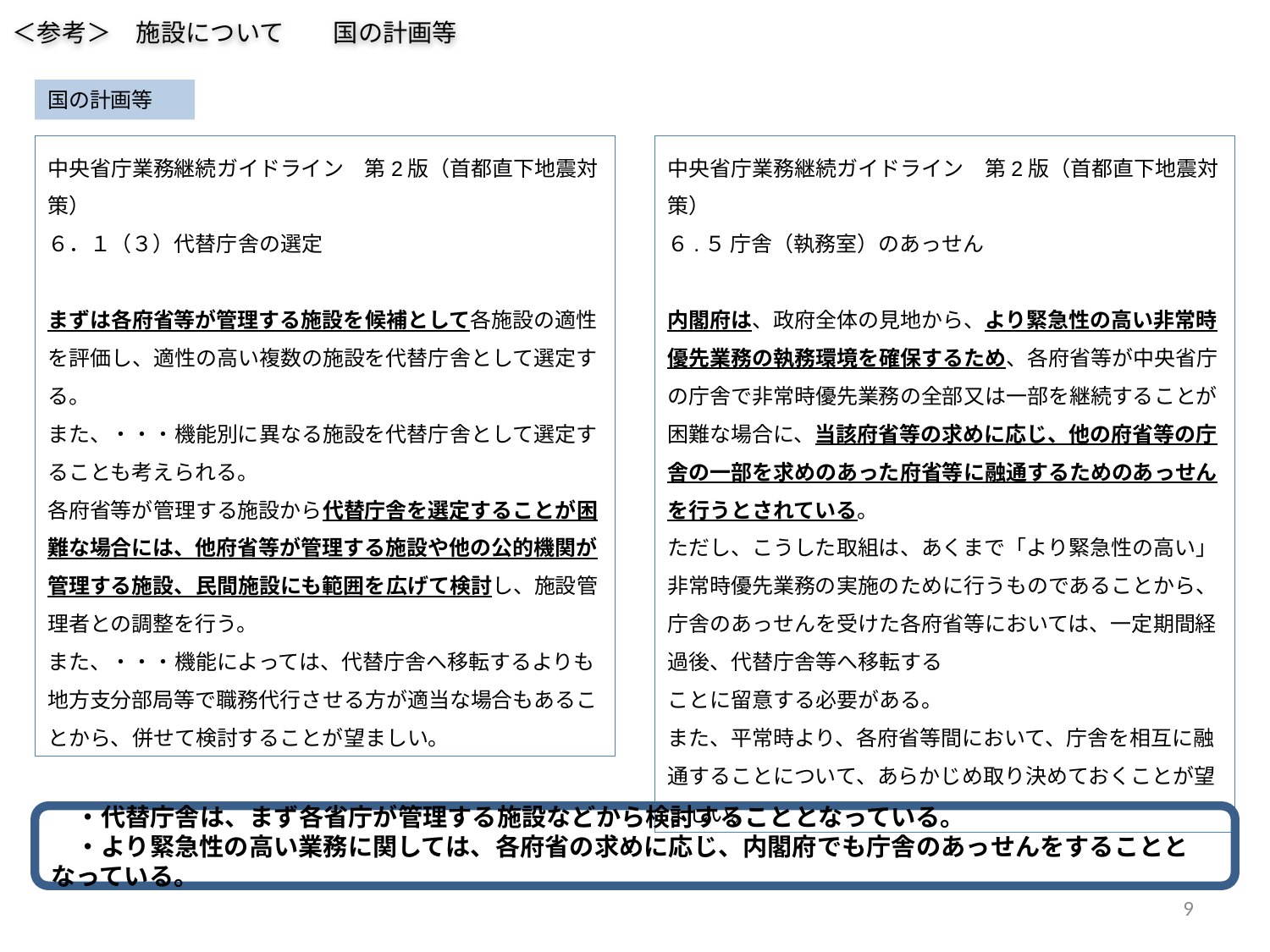

＜参考＞　施設について　　国の計画等
国の計画等
中央省庁業務継続ガイドライン　第2版（首都直下地震対策）
６．１（３）代替庁舎の選定

まずは各府省等が管理する施設を候補として各施設の適性を評価し、適性の高い複数の施設を代替庁舎として選定する。
また、・・・機能別に異なる施設を代替庁舎として選定することも考えられる。
各府省等が管理する施設から代替庁舎を選定することが困難な場合には、他府省等が管理する施設や他の公的機関が管理する施設、民間施設にも範囲を広げて検討し、施設管理者との調整を行う。
また、・・・機能によっては、代替庁舎へ移転するよりも地方支分部局等で職務代行させる方が適当な場合もあることから、併せて検討することが望ましい。
中央省庁業務継続ガイドライン　第2版（首都直下地震対策）
６.５ 庁舎（執務室）のあっせん

内閣府は、政府全体の見地から、より緊急性の高い非常時優先業務の執務環境を確保するため、各府省等が中央省庁の庁舎で非常時優先業務の全部又は一部を継続することが困難な場合に、当該府省等の求めに応じ、他の府省等の庁舎の一部を求めのあった府省等に融通するためのあっせんを行うとされている。
ただし、こうした取組は、あくまで「より緊急性の高い」非常時優先業務の実施のために行うものであることから、庁舎のあっせんを受けた各府省等においては、一定期間経過後、代替庁舎等へ移転する
ことに留意する必要がある。
また、平常時より、各府省等間において、庁舎を相互に融通することについて、あらかじめ取り決めておくことが望ましい。
　・代替庁舎は、まず各省庁が管理する施設などから検討することとなっている。
　・より緊急性の高い業務に関しては、各府省の求めに応じ、内閣府でも庁舎のあっせんをすることとなっている。
9